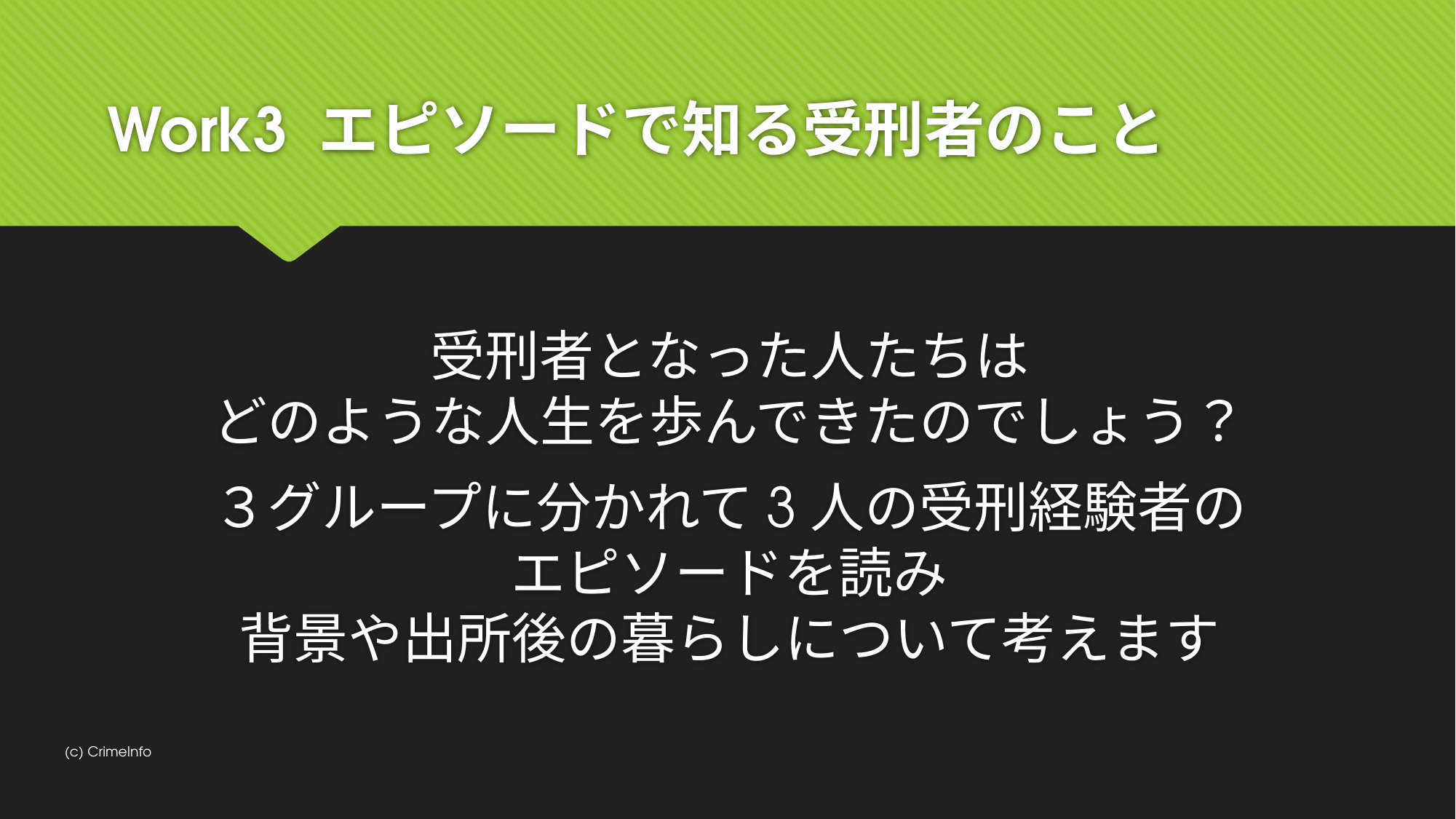

# Work3 エピソードで知る受刑者のこと
受刑者となった人たちは
どのような人生を歩んできたのでしょう？
３グループに分かれて3人の受刑経験者の
エピソードを読み
背景や出所後の暮らしについて考えます
(c) CrimeInfo